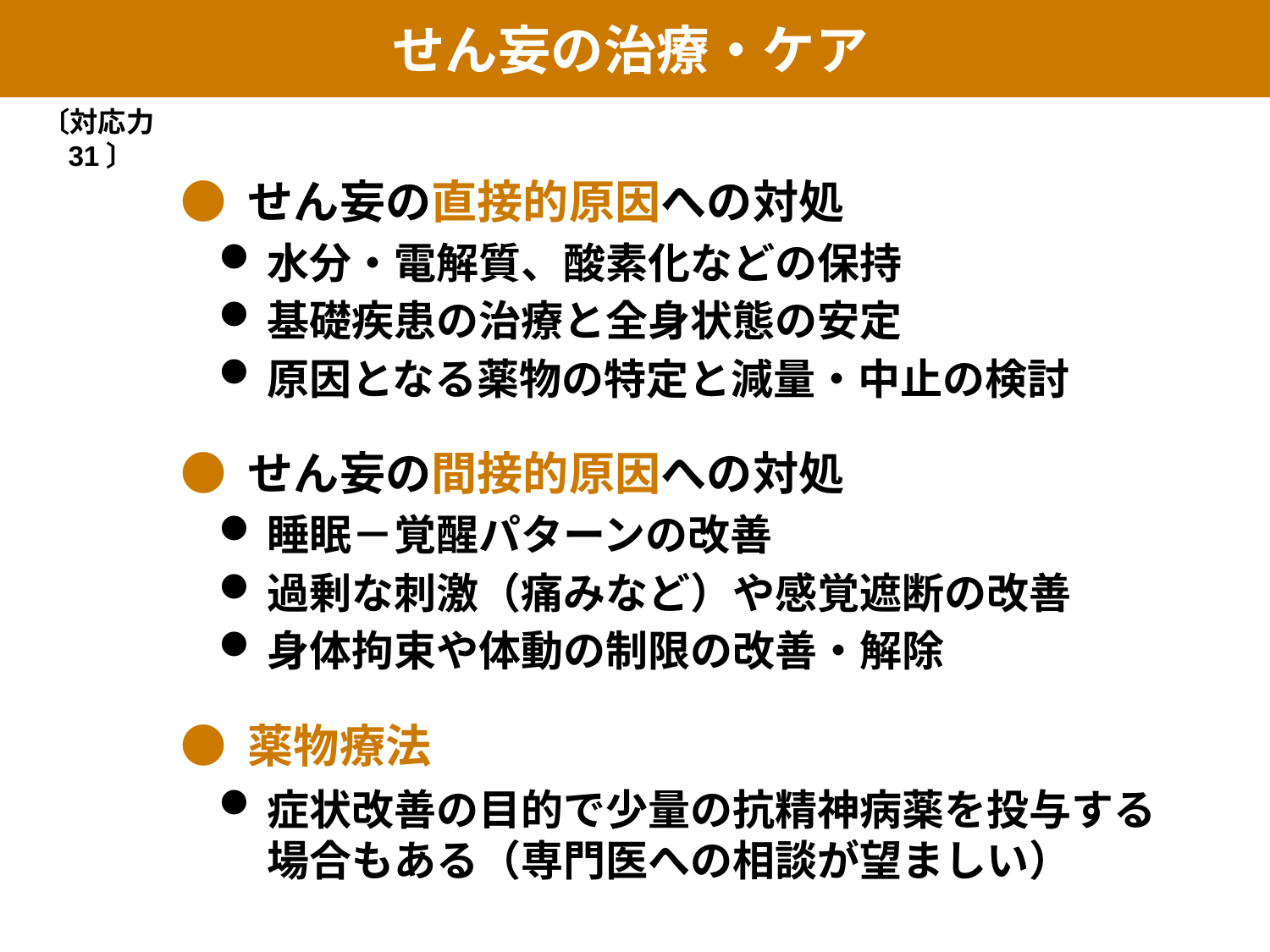

せん妄の治療・ケア
〔対応力31〕
● せん妄の直接的原因への対処
水分・電解質、酸素化などの保持
基礎疾患の治療と全身状態の安定
原因となる薬物の特定と減量・中止の検討
● せん妄の間接的原因への対処
睡眠－覚醒パターンの改善
過剰な刺激（痛みなど）や感覚遮断の改善
身体拘束や体動の制限の改善・解除
● 薬物療法
症状改善の目的で少量の抗精神病薬を投与する場合もある（専門医への相談が望ましい）